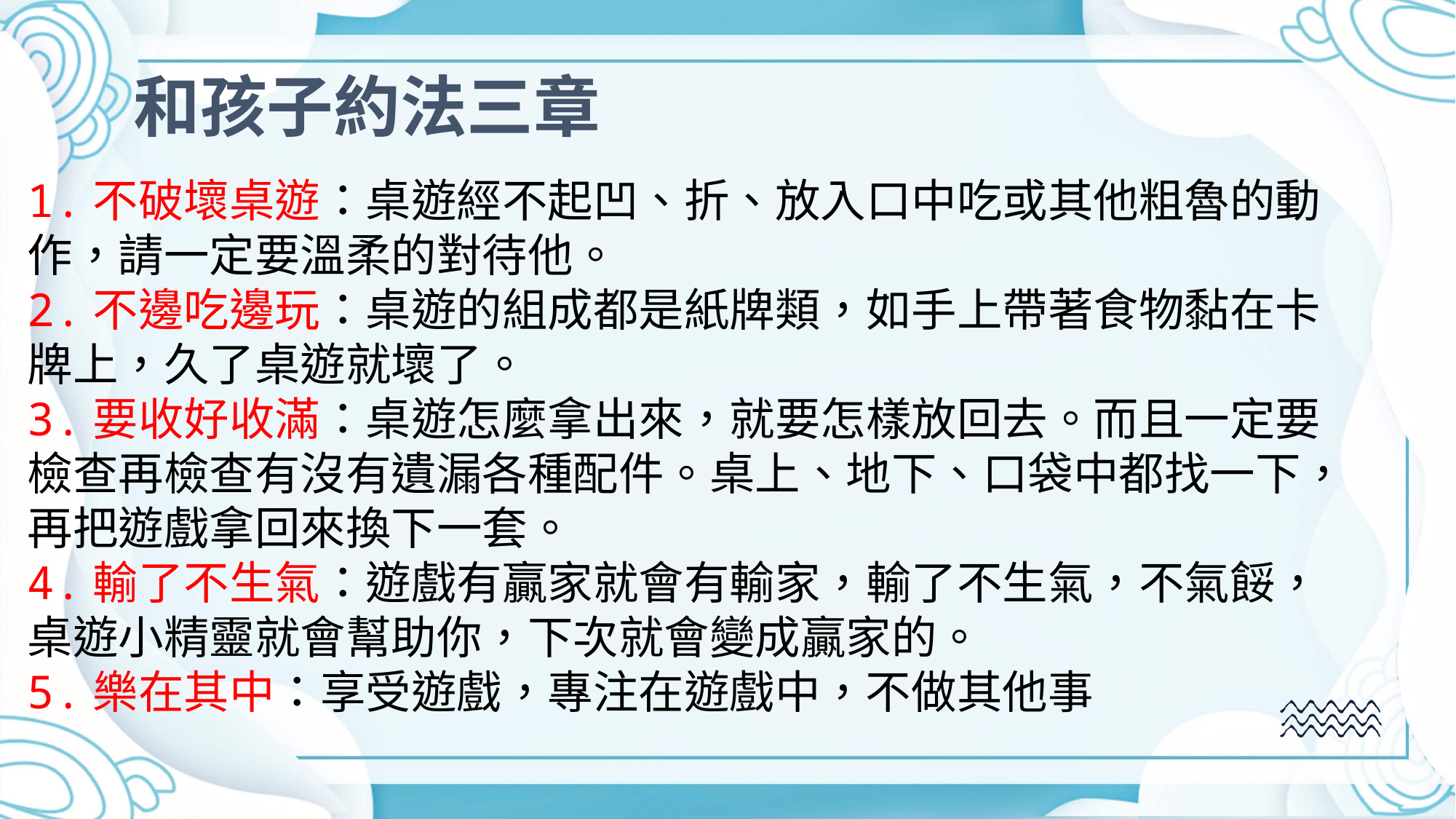

和孩子約法三章
1.不破壞桌遊：桌遊經不起凹、折、放入口中吃或其他粗魯的動作，請一定要溫柔的對待他。
2.不邊吃邊玩：桌遊的組成都是紙牌類，如手上帶著食物黏在卡牌上，久了桌遊就壞了。
3.要收好收滿：桌遊怎麼拿出來，就要怎樣放回去。而且一定要檢查再檢查有沒有遺漏各種配件。桌上、地下、口袋中都找一下，再把遊戲拿回來換下一套。
4.輸了不生氣：遊戲有贏家就會有輸家，輸了不生氣，不氣餒，桌遊小精靈就會幫助你，下次就會變成贏家的。
5.樂在其中：享受遊戲，專注在遊戲中，不做其他事